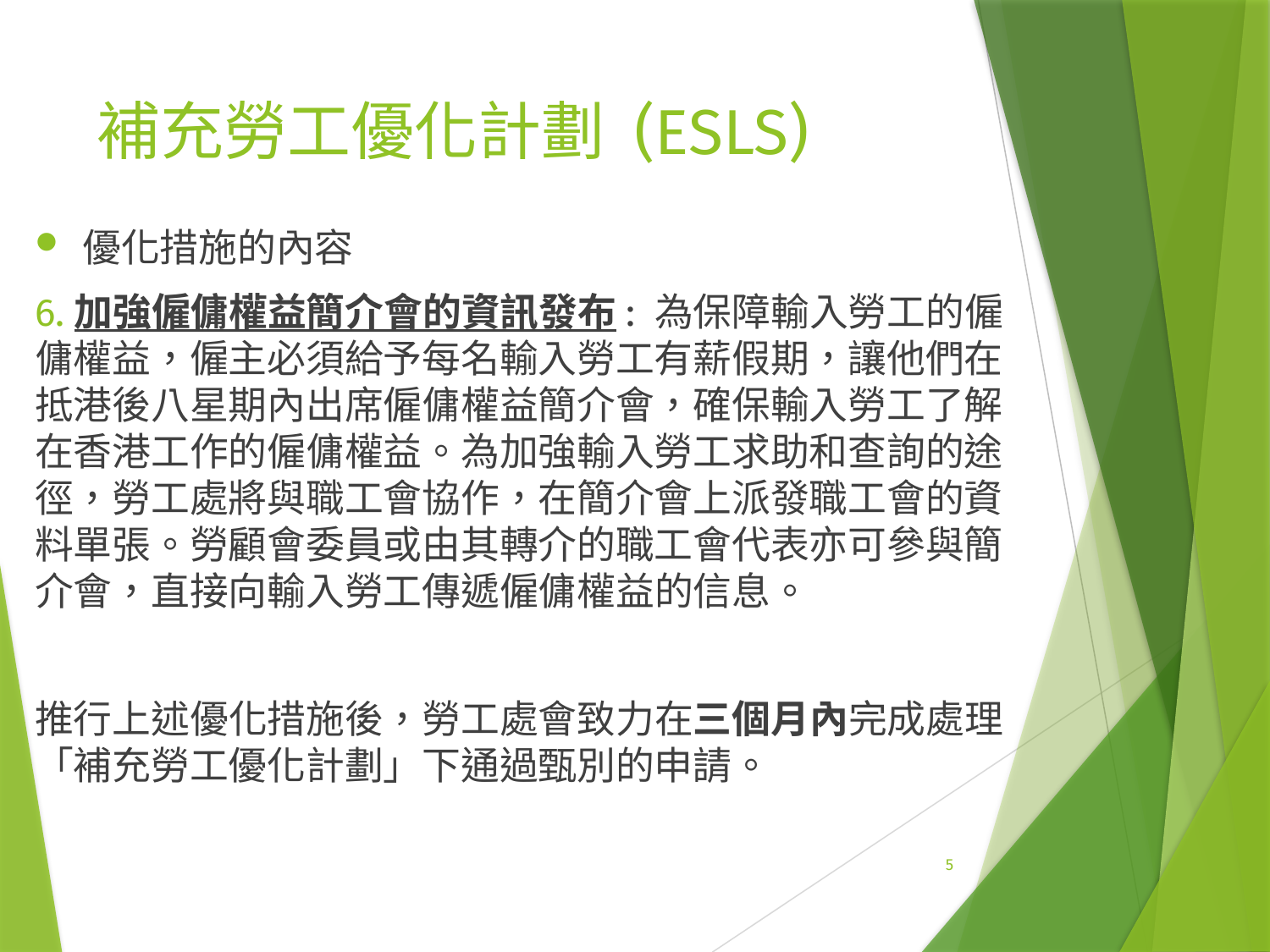

補充勞工優化計劃 (ESLS)
優化措施的內容
6.加強僱傭權益簡介會的資訊發布: 為保障輸入勞工的僱傭權益，僱主必須給予每名輸入勞工有薪假期，讓他們在抵港後八星期內出席僱傭權益簡介會，確保輸入勞工了解在香港工作的僱傭權益。為加強輸入勞工求助和查詢的途徑，勞工處將與職工會協作，在簡介會上派發職工會的資料單張。勞顧會委員或由其轉介的職工會代表亦可參與簡介會，直接向輸入勞工傳遞僱傭權益的信息。

推行上述優化措施後，勞工處會致力在三個月內完成處理「補充勞工優化計劃」下通過甄別的申請。

5